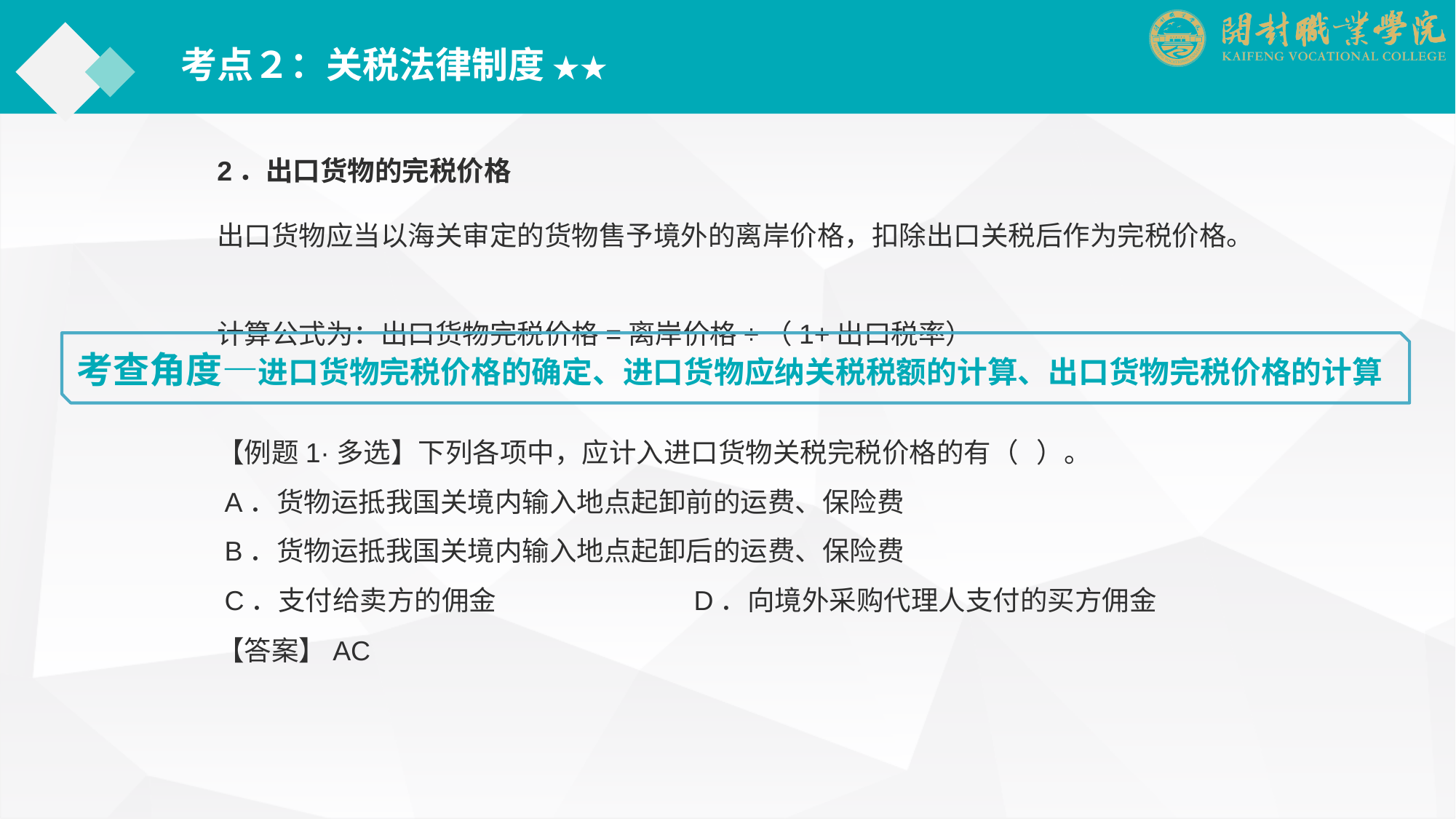

考点２：关税法律制度 ★★
2．出口货物的完税价格
出口货物应当以海关审定的货物售予境外的离岸价格，扣除出口关税后作为完税价格。
计算公式为：出口货物完税价格=离岸价格÷（1+出口税率）

考查角度—进口货物完税价格的确定、进口货物应纳关税税额的计算、出口货物完税价格的计算
【例题1·多选】下列各项中，应计入进口货物关税完税价格的有（   ）。
 A．货物运抵我国关境内输入地点起卸前的运费、保险费
 B．货物运抵我国关境内输入地点起卸后的运费、保险费
 C．支付给卖方的佣金　　　　　　　D．向境外采购代理人支付的买方佣金
【答案】AC